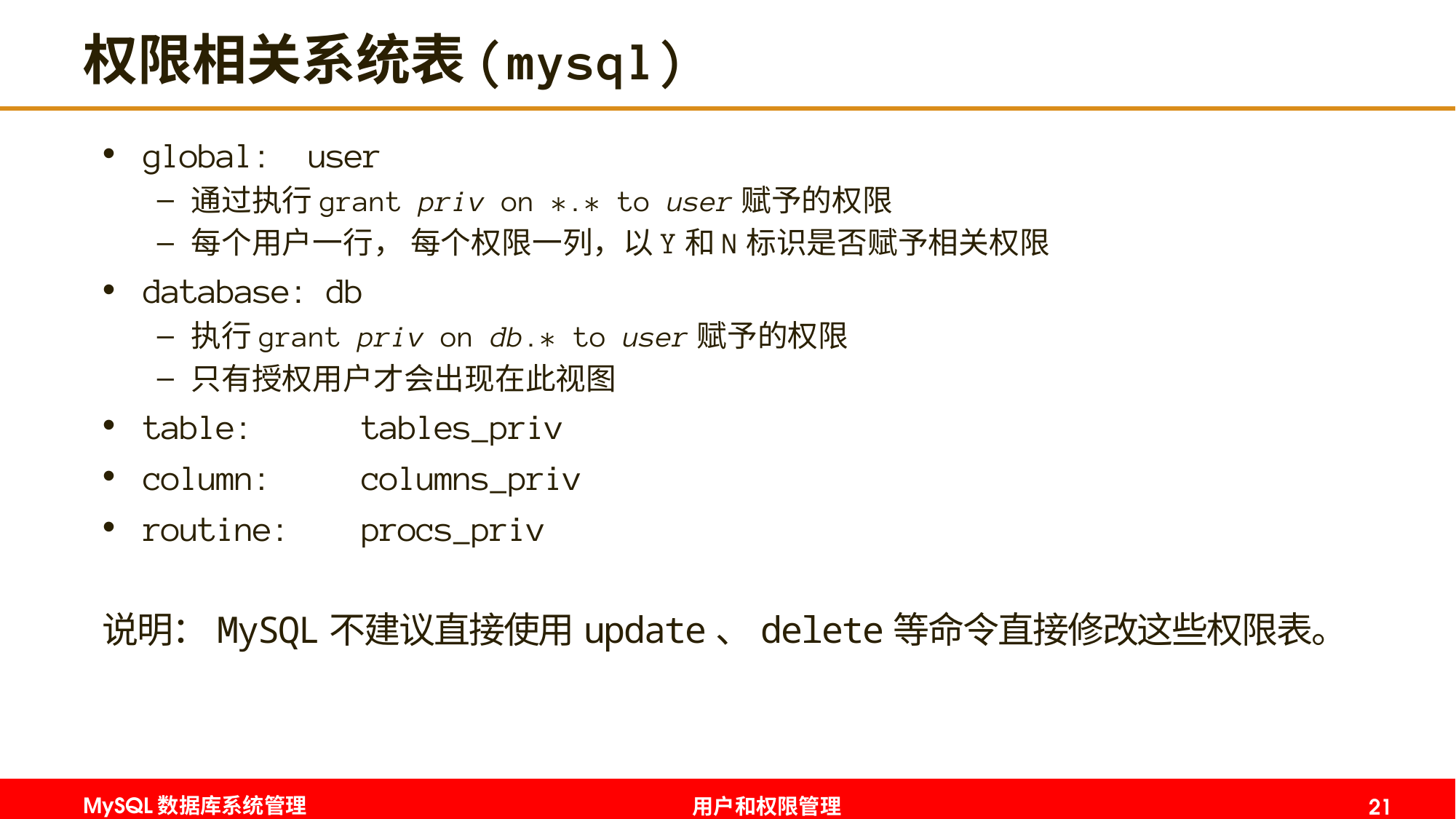

# 权限相关系统表(mysql)
global:  user
通过执行grant priv on *.* to user赋予的权限
每个用户一行， 每个权限一列，以Y和N标识是否赋予相关权限
database: db
执行grant priv on db.* to user赋予的权限
只有授权用户才会出现在此视图
table: 	tables_priv
column:  	columns_priv
routine: 	procs_priv

说明：MySQL不建议直接使用update、delete等命令直接修改这些权限表。